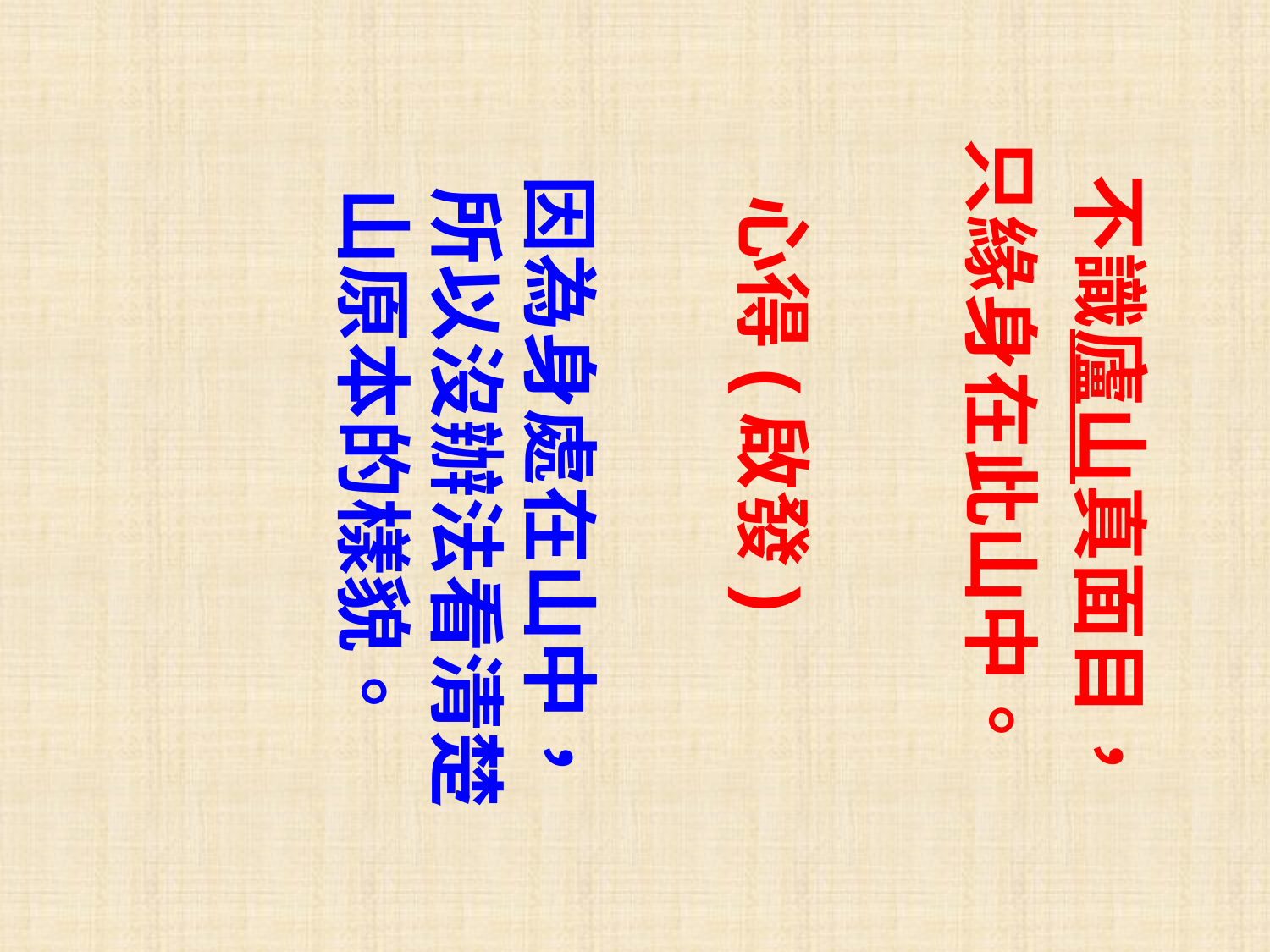

不識廬山真面目，
只緣身在此山中。
 因為身處在山中，所以沒辦法看清楚山原本的樣貌。
 心得(啟發)